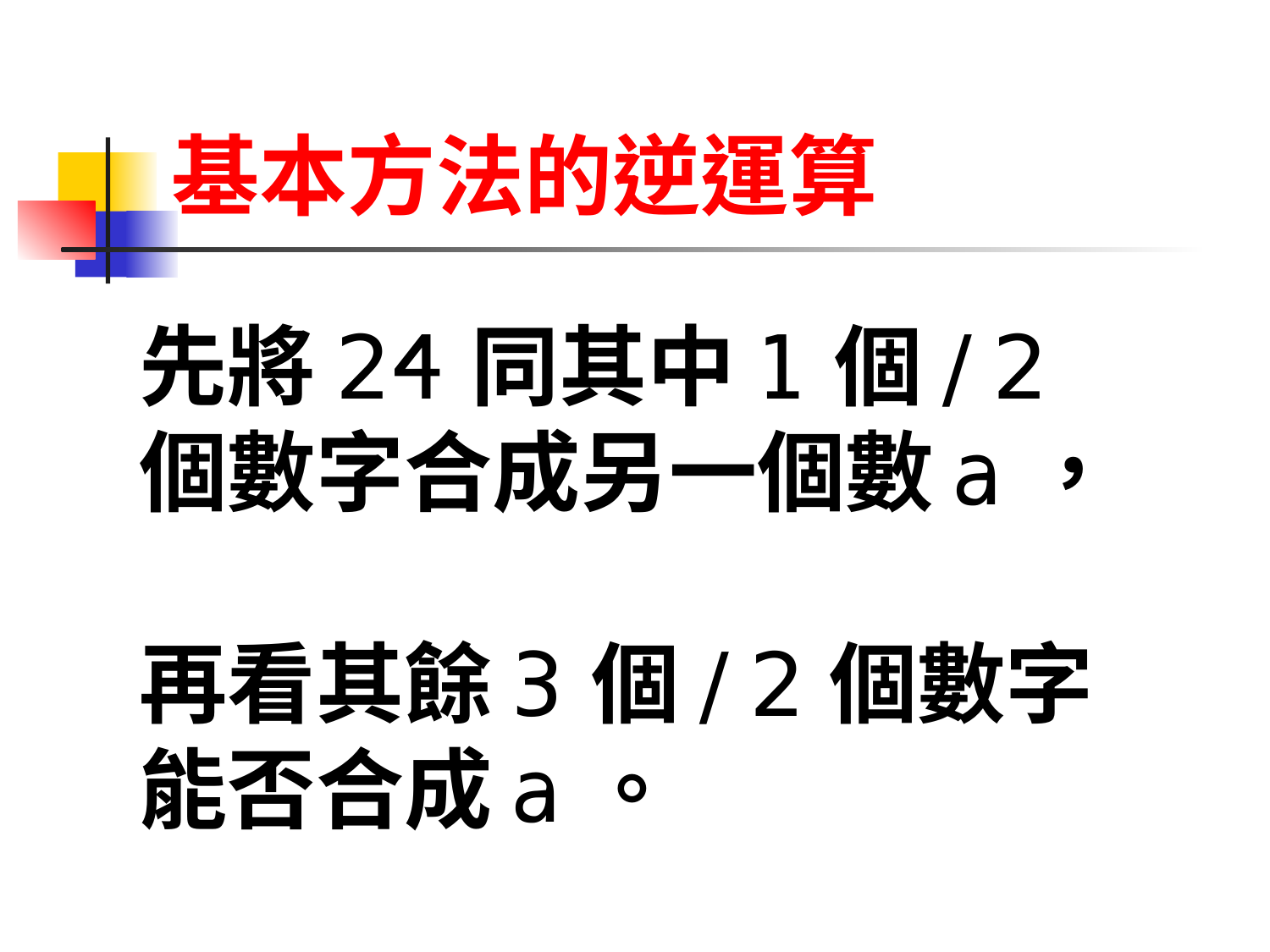

基本方法的逆運算
先將24同其中1個/2個數字合成另一個數a，
再看其餘3個/2個數字能否合成a。